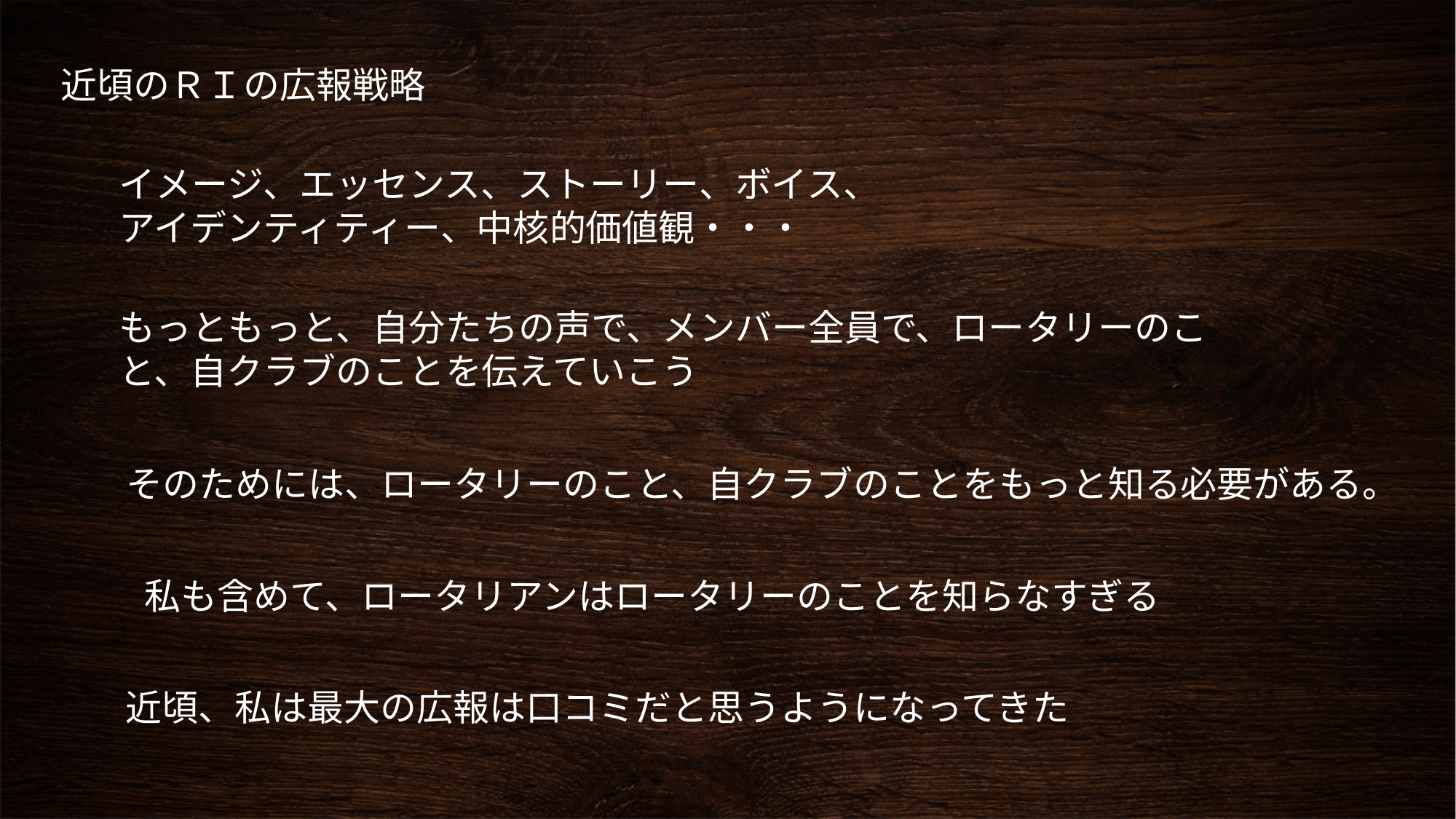

近頃のＲＩの広報戦略
イメージ、エッセンス、ストーリー、ボイス、アイデンティティー、中核的価値観・・・
もっともっと、自分たちの声で、メンバー全員で、ロータリーのこと、自クラブのことを伝えていこう
そのためには、ロータリーのこと、自クラブのことをもっと知る必要がある。
私も含めて、ロータリアンはロータリーのことを知らなすぎる
近頃、私は最大の広報は口コミだと思うようになってきた